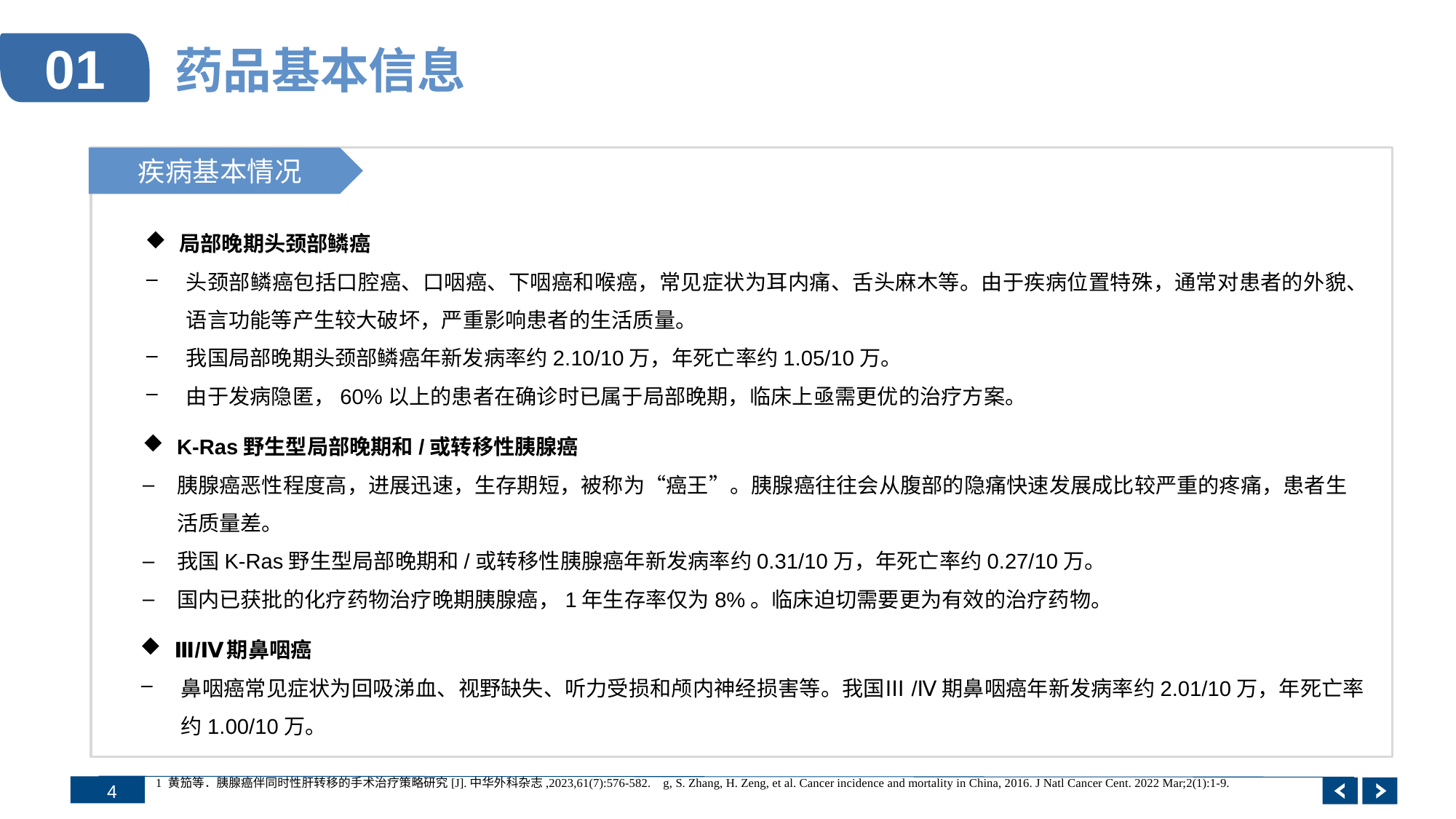

# 药品基本信息
01

疾病基本情况
局部晚期头颈部鳞癌
头颈部鳞癌包括口腔癌、口咽癌、下咽癌和喉癌，常见症状为耳内痛、舌头麻木等。由于疾病位置特殊，通常对患者的外貌、语言功能等产生较大破坏，严重影响患者的生活质量。
我国局部晚期头颈部鳞癌年新发病率约2.10/10万，年死亡率约1.05/10万。
由于发病隐匿，60%以上的患者在确诊时已属于局部晚期，临床上亟需更优的治疗方案。
K-Ras野生型局部晚期和/或转移性胰腺癌
胰腺癌恶性程度高，进展迅速，生存期短，被称为“癌王”。胰腺癌往往会从腹部的隐痛快速发展成比较严重的疼痛，患者生活质量差。
我国K-Ras野生型局部晚期和/或转移性胰腺癌年新发病率约0.31/10万，年死亡率约0.27/10万。
国内已获批的化疗药物治疗晚期胰腺癌，1年生存率仅为8%。临床迫切需要更为有效的治疗药物。
Ⅲ/Ⅳ期鼻咽癌
鼻咽癌常见症状为回吸涕血、视野缺失、听力受损和颅内神经损害等。我国Ⅲ/Ⅳ期鼻咽癌年新发病率约2.01/10万，年死亡率约1.00/10万。
1 黄笳等．胰腺癌伴同时性肝转移的手术治疗策略研究[J].中华外科杂志,2023,61(7):576-582.    g, S. Zhang, H. Zeng, et al. Cancer incidence and mortality in China, 2016. J Natl Cancer Cent. 2022 Mar;2(1):1-9.